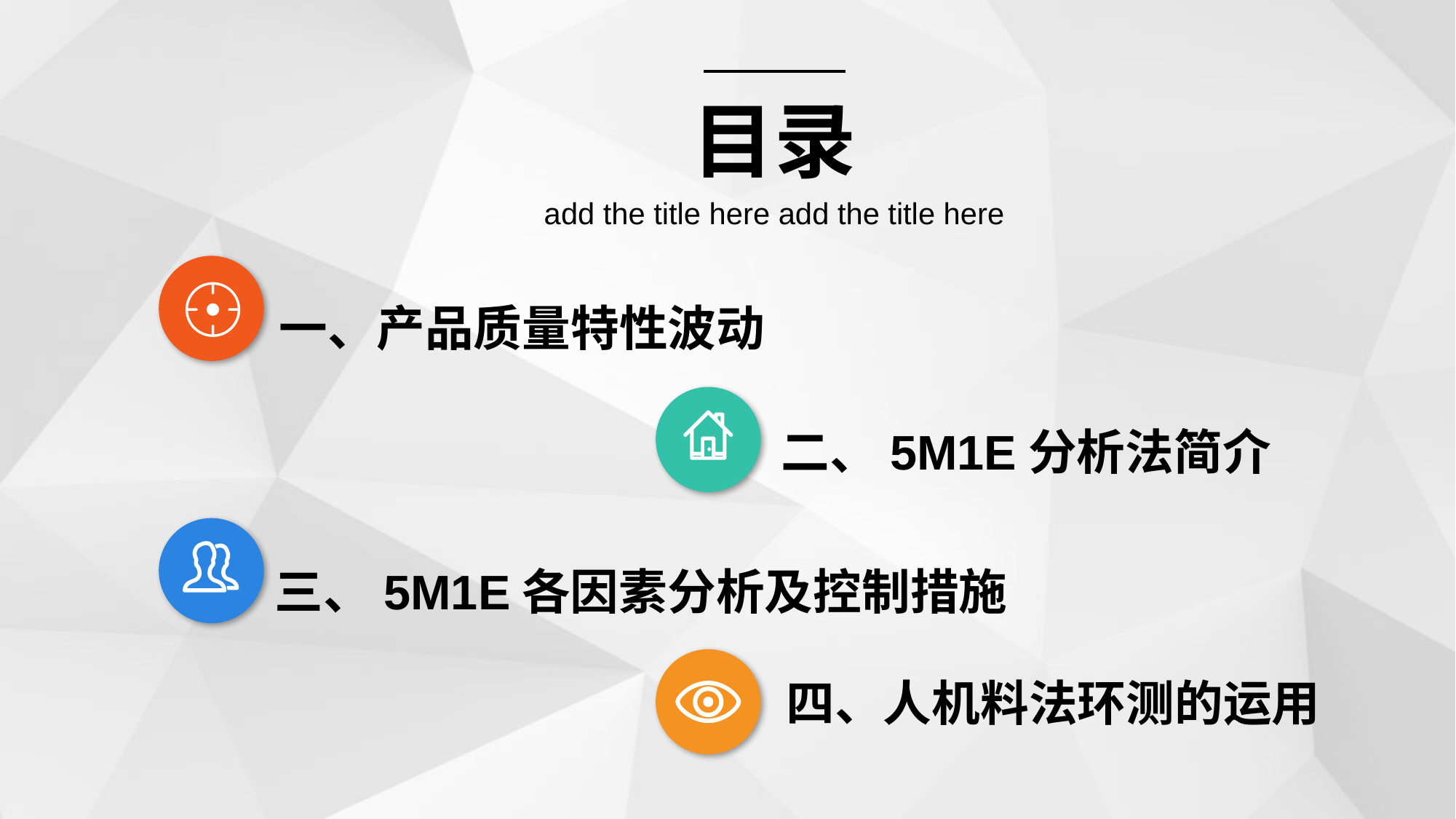

目录
add the title here add the title here
一、产品质量特性波动

二、5M1E分析法简介

三、5M1E各因素分析及控制措施

四、人机料法环测的运用